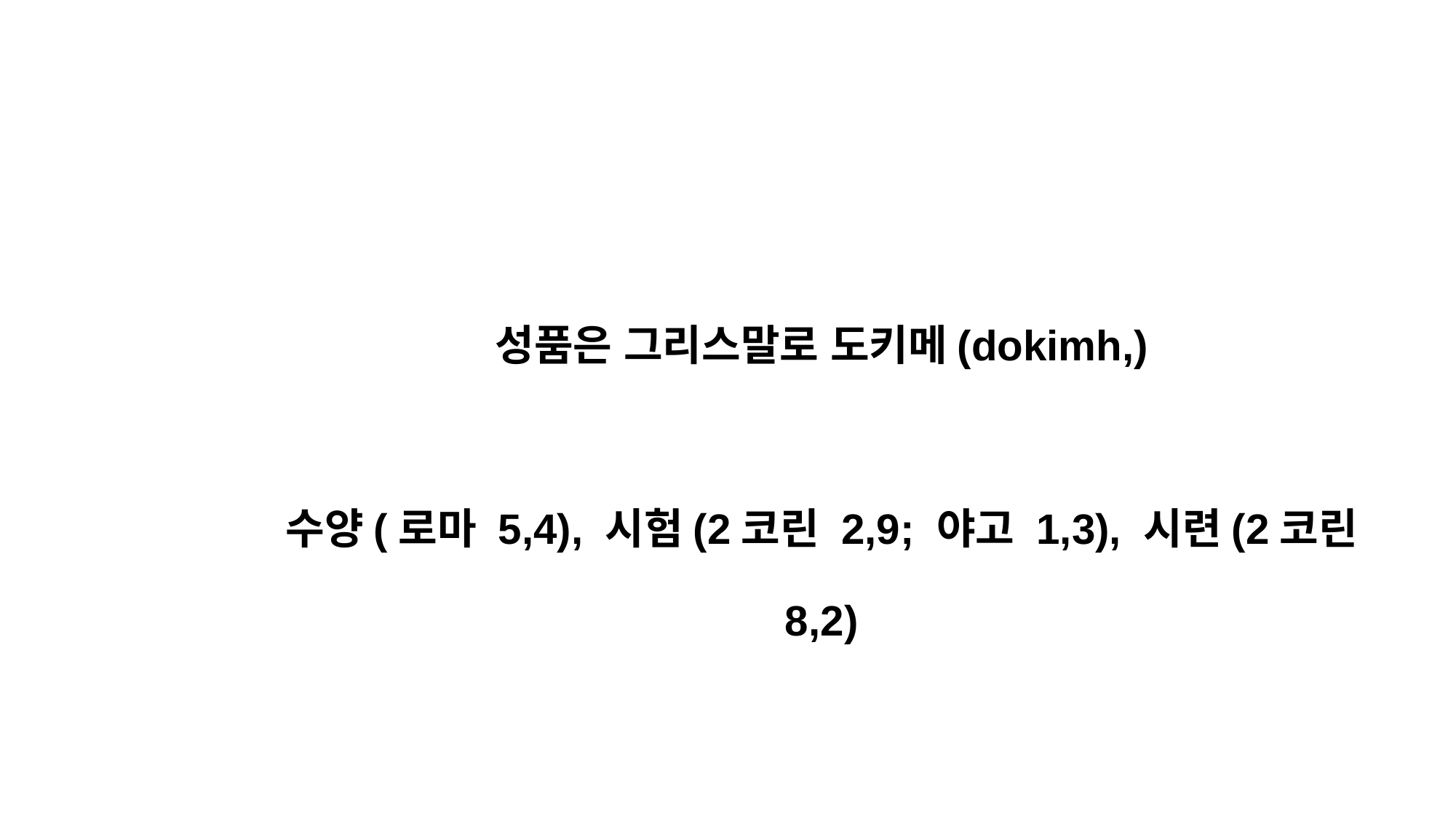

성품은 그리스말로 도키메(dokimh,)

수양(로마 5,4), 시험(2코린 2,9; 야고 1,3), 시련(2코린 8,2)